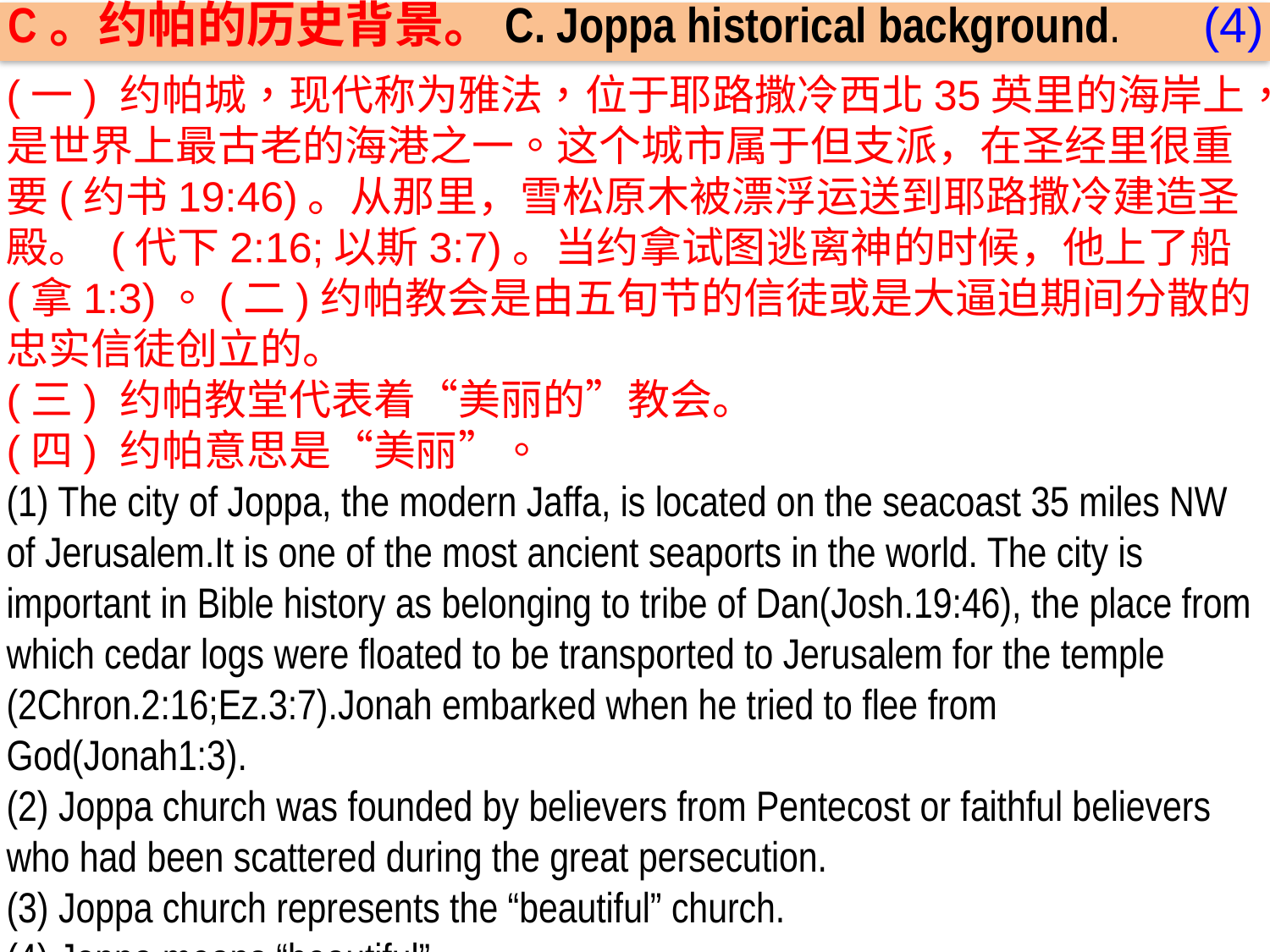

C。约帕的历史背景。C. Joppa historical background.
(4)

(一) 约帕城，现代称为雅法，位于耶路撒冷西北35英里的海岸上，是世界上最古老的海港之一。这个城市属于但支派，在圣经里很重要(约书19:46)。从那里，雪松原木被漂浮运送到耶路撒冷建造圣殿。 (代下2:16;以斯3:7)。当约拿试图逃离神的时候，他上了船(拿1:3)。(二)约帕教会是由五旬节的信徒或是大逼迫期间分散的忠实信徒创立的。
(三) 约帕教堂代表着“美丽的”教会。
(四) 约帕意思是“美丽”。
(1) The city of Joppa, the modern Jaffa, is located on the seacoast 35 miles NW of Jerusalem.It is one of the most ancient seaports in the world. The city is important in Bible history as belonging to tribe of Dan(Josh.19:46), the place from which cedar logs were floated to be transported to Jerusalem for the temple (2Chron.2:16;Ez.3:7).Jonah embarked when he tried to flee from God(Jonah1:3).
(2) Joppa church was founded by believers from Pentecost or faithful believers who had been scattered during the great persecution.
(3) Joppa church represents the “beautiful” church.
(4) Joppa means “beautiful”.